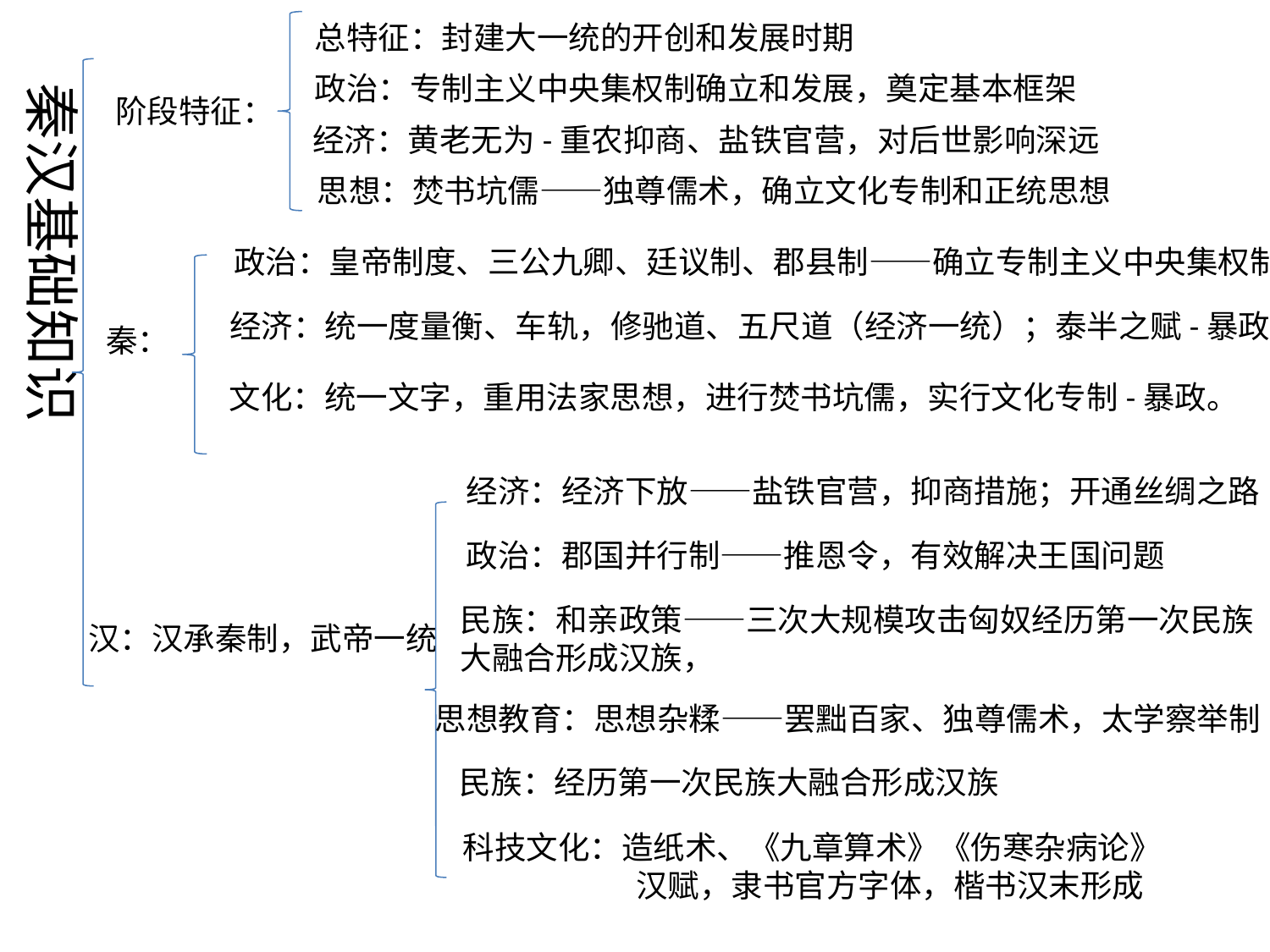

总特征：封建大一统的开创和发展时期

政治：专制主义中央集权制确立和发展，奠定基本框架
秦汉基础知识
阶段特征：
经济：黄老无为-重农抑商、盐铁官营，对后世影响深远
思想：焚书坑儒——独尊儒术，确立文化专制和正统思想
政治：皇帝制度、三公九卿、廷议制、郡县制——确立专制主义中央集权制；

经济：统一度量衡、车轨，修驰道、五尺道（经济一统）；泰半之赋-暴政
秦：
文化：统一文字，重用法家思想，进行焚书坑儒，实行文化专制-暴政。
经济：经济下放——盐铁官营，抑商措施；开通丝绸之路

政治：郡国并行制——推恩令，有效解决王国问题
民族：和亲政策——三次大规模攻击匈奴经历第一次民族
大融合形成汉族，
汉：汉承秦制，武帝一统
思想教育：思想杂糅——罢黜百家、独尊儒术，太学察举制
民族：经历第一次民族大融合形成汉族
科技文化：造纸术、《九章算术》《伤寒杂病论》
                       汉赋，隶书官方字体，楷书汉末形成